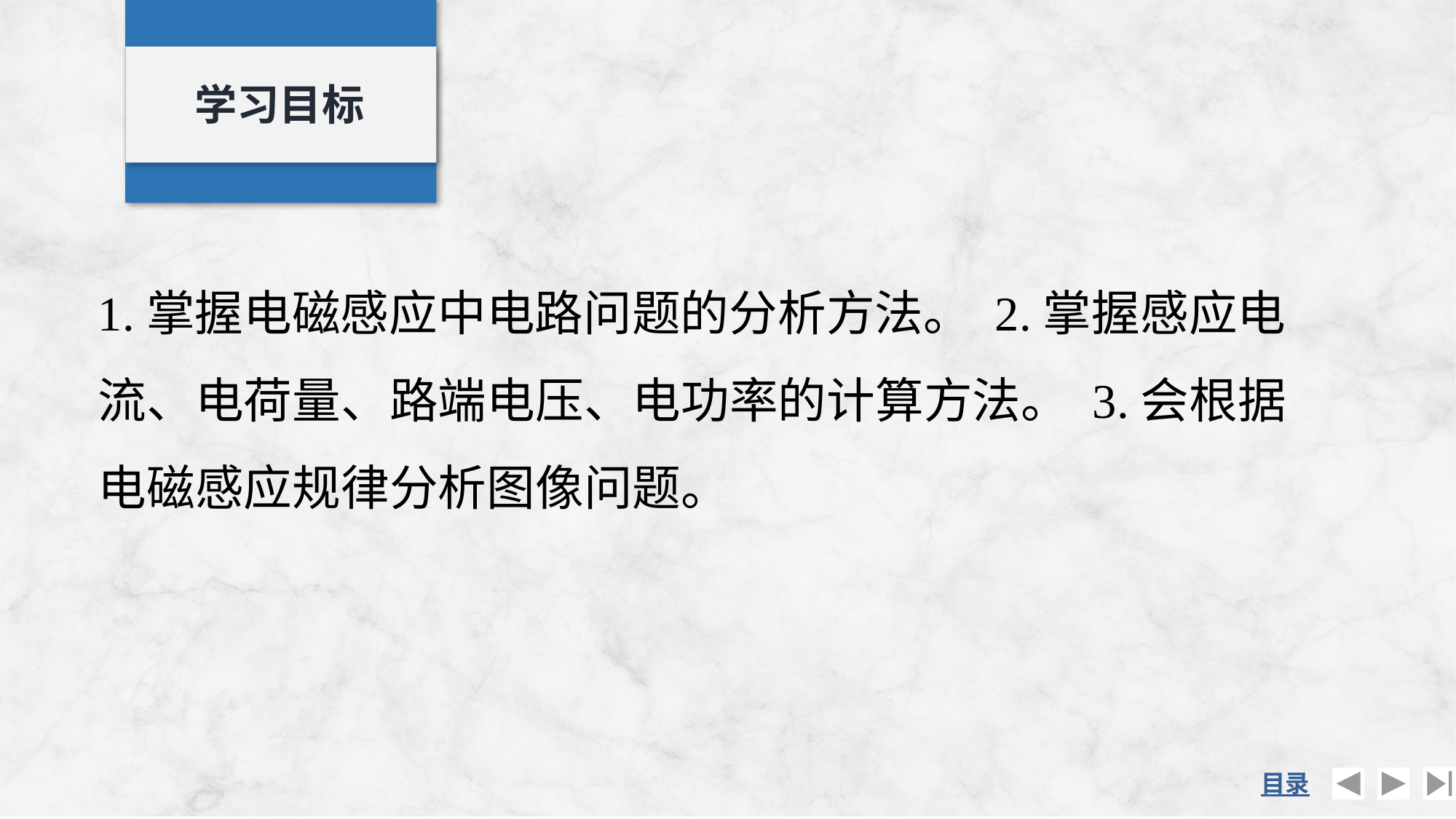

学习目标
1.掌握电磁感应中电路问题的分析方法。 2.掌握感应电流、电荷量、路端电压、电功率的计算方法。 3.会根据电磁感应规律分析图像问题。